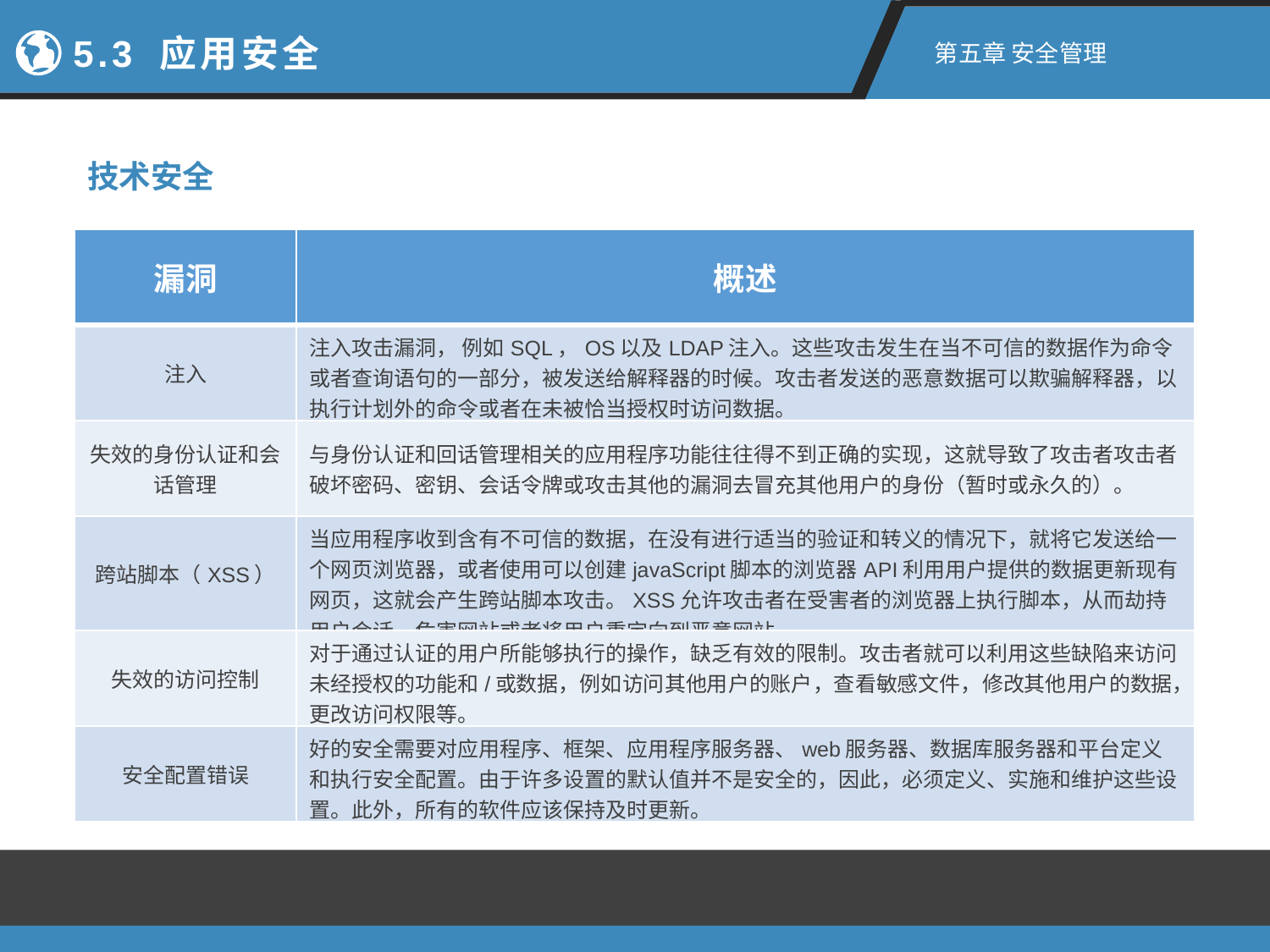

5.3 应用安全

第五章 安全管理
技术安全
| 漏洞 | 概述 |
| --- | --- |
| 注入 | 注入攻击漏洞， 例如SQL，OS以及LDAP注入。这些攻击发生在当不可信的数据作为命令或者查询语句的一部分，被发送给解释器的时候。攻击者发送的恶意数据可以欺骗解释器，以执行计划外的命令或者在未被恰当授权时访问数据。 |
| 失效的身份认证和会话管理 | 与身份认证和回话管理相关的应用程序功能往往得不到正确的实现，这就导致了攻击者攻击者破坏密码、密钥、会话令牌或攻击其他的漏洞去冒充其他用户的身份（暂时或永久的）。 |
| 跨站脚本（XSS） | 当应用程序收到含有不可信的数据，在没有进行适当的验证和转义的情况下，就将它发送给一个网页浏览器，或者使用可以创建javaScript脚本的浏览器API利用用户提供的数据更新现有网页，这就会产生跨站脚本攻击。XSS允许攻击者在受害者的浏览器上执行脚本，从而劫持用户会话、危害网站或者将用户重定向到恶意网站。 |
| 失效的访问控制 | 对于通过认证的用户所能够执行的操作，缺乏有效的限制。攻击者就可以利用这些缺陷来访问未经授权的功能和/或数据，例如访问其他用户的账户，查看敏感文件，修改其他用户的数据，更改访问权限等。 |
| 安全配置错误 | 好的安全需要对应用程序、框架、应用程序服务器、web服务器、数据库服务器和平台定义和执行安全配置。由于许多设置的默认值并不是安全的，因此，必须定义、实施和维护这些设置。此外，所有的软件应该保持及时更新。 |